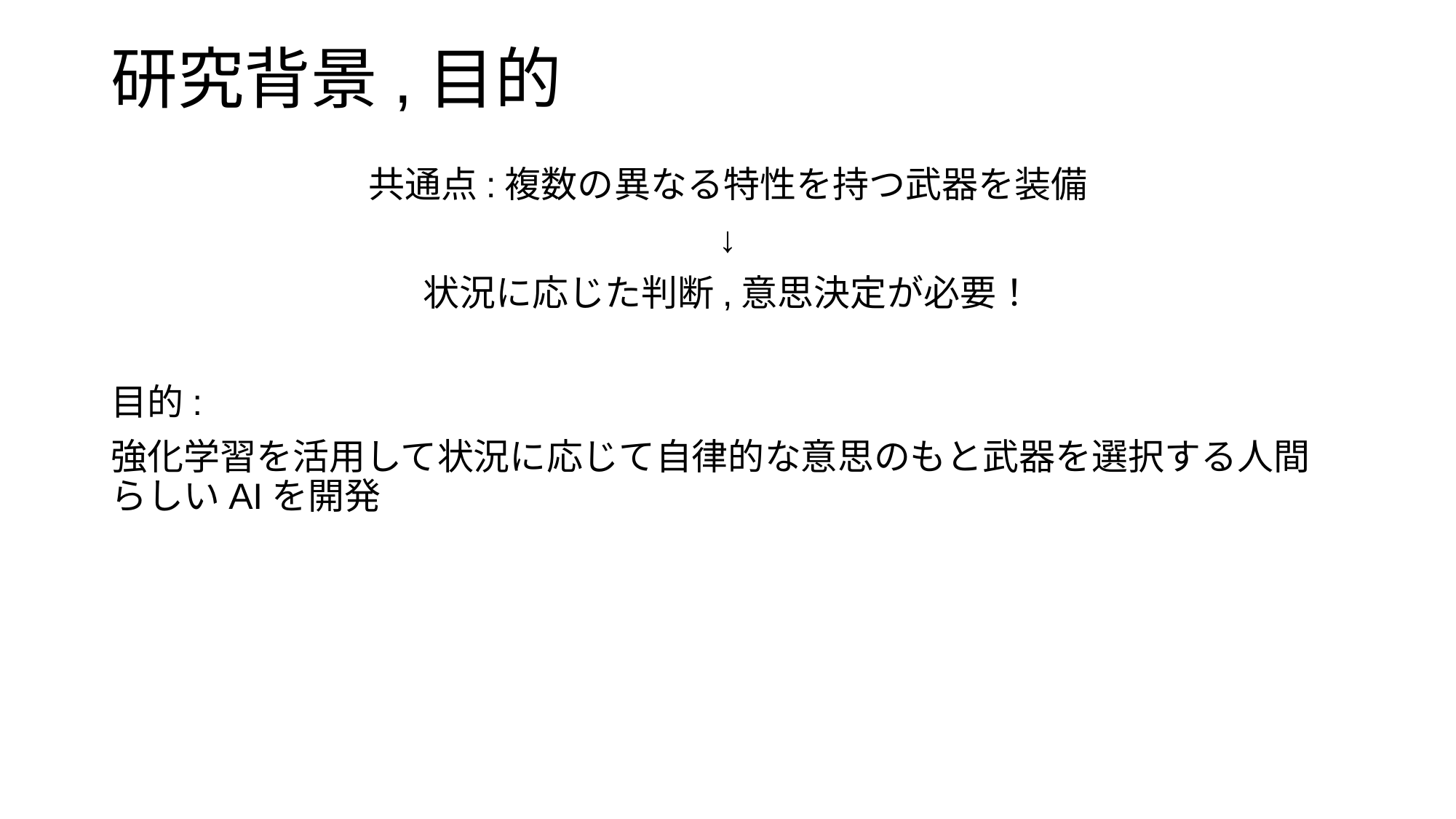

# 研究背景,目的
共通点:複数の異なる特性を持つ武器を装備
↓
状況に応じた判断,意思決定が必要！

目的:
強化学習を活用して状況に応じて自律的な意思のもと武器を選択する人間らしいAIを開発